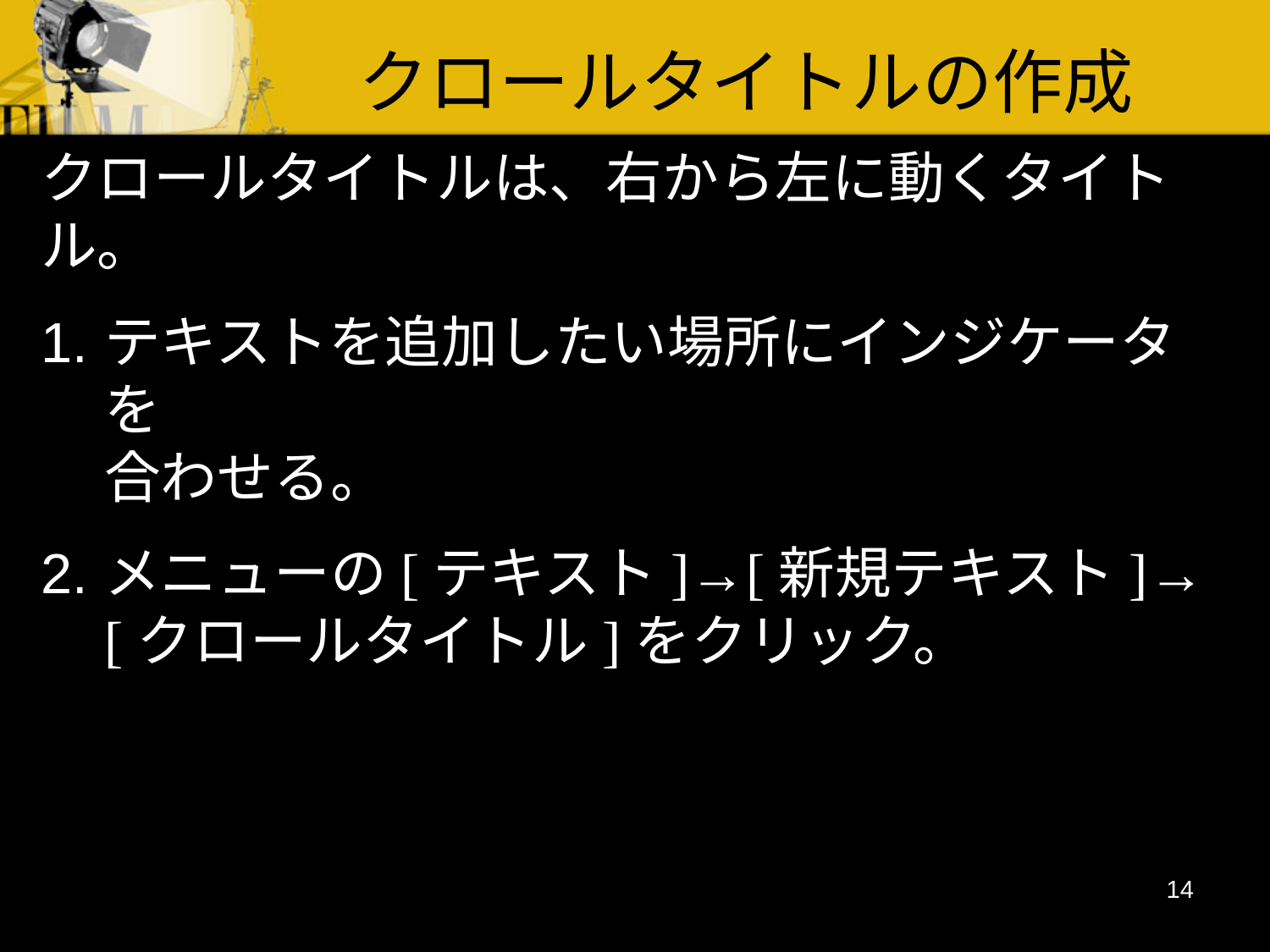

クロールタイトルの作成
クロールタイトルは、右から左に動くタイトル。
テキストを追加したい場所にインジケータを
合わせる。
メニューの[テキスト]→[新規テキスト]→
[クロールタイトル]をクリック。
14